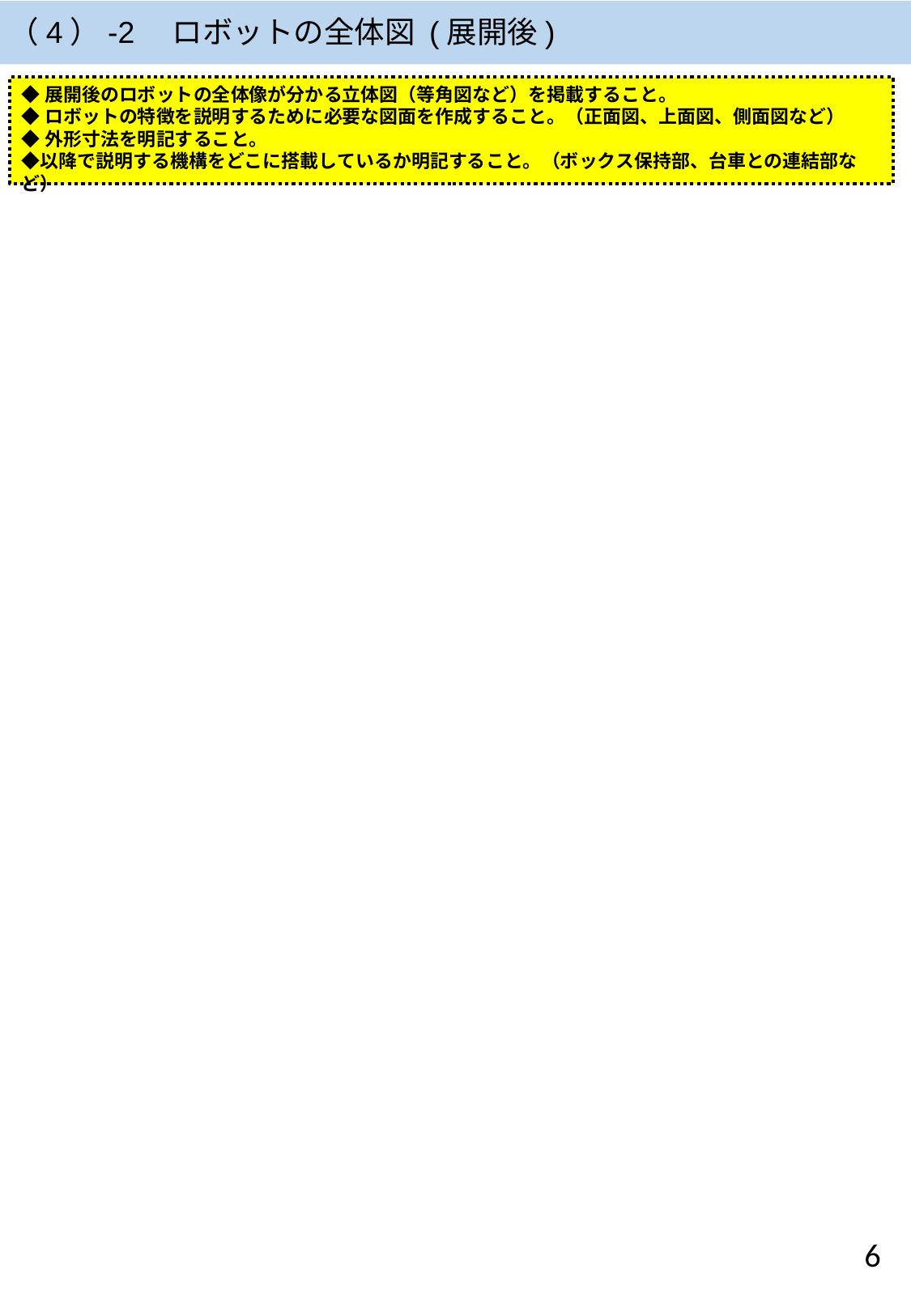

# （4）-2　ロボットの全体図 (展開後)
◆展開後のロボットの全体像が分かる立体図（等角図など）を掲載すること。
◆ロボットの特徴を説明するために必要な図面を作成すること。（正面図、上面図、側面図など）
◆外形寸法を明記すること。
◆以降で説明する機構をどこに搭載しているか明記すること。（ボックス保持部、台車との連結部など）
6